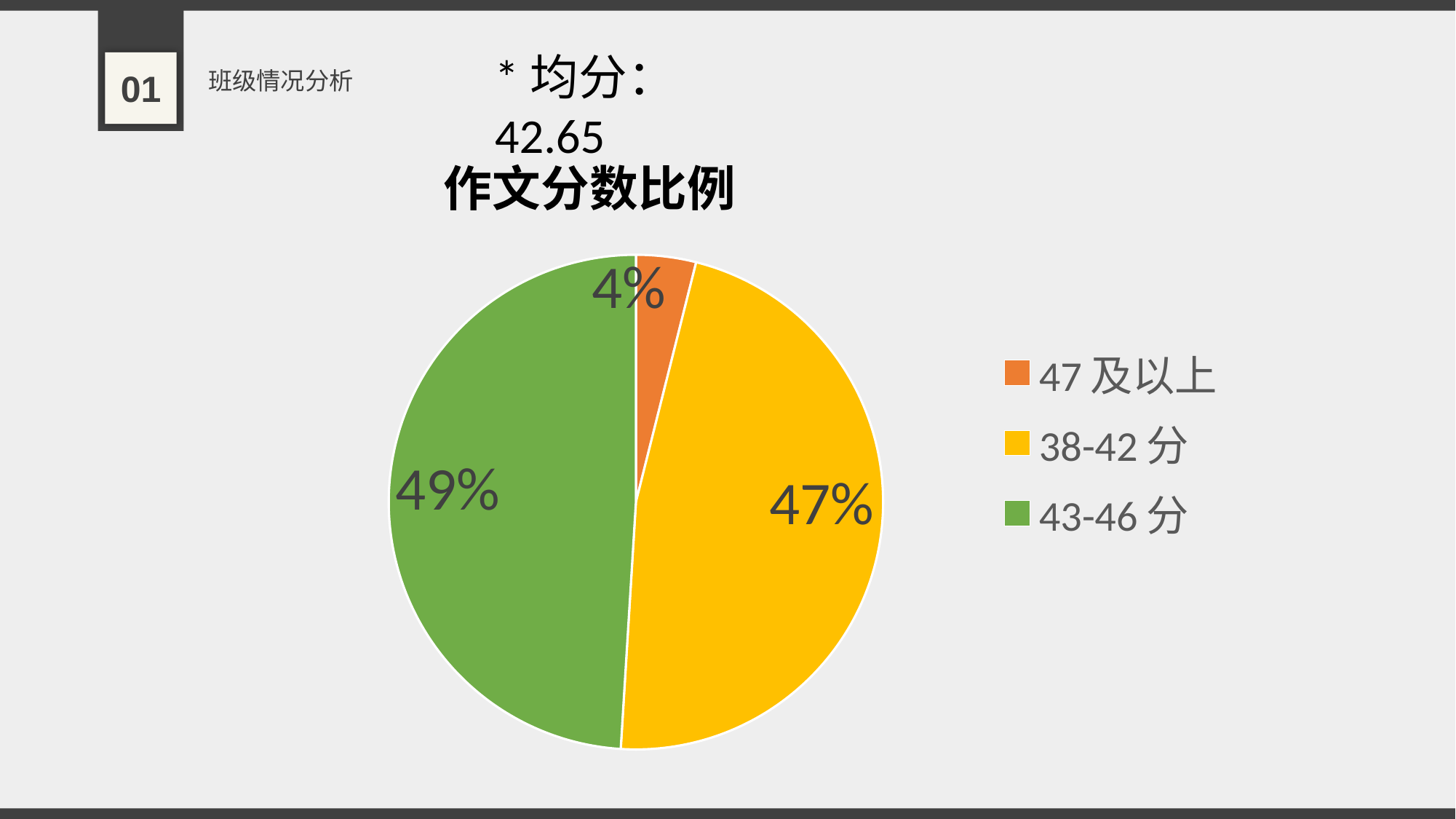

班级情况分析
*均分：42.65
01

### Chart: 作文分数比例

| Category | 分数 |
|---|---|
| 47及以上 | 2.0 |
| 38-42分 | 24.0 |
| 43-46分 | 25.0 |